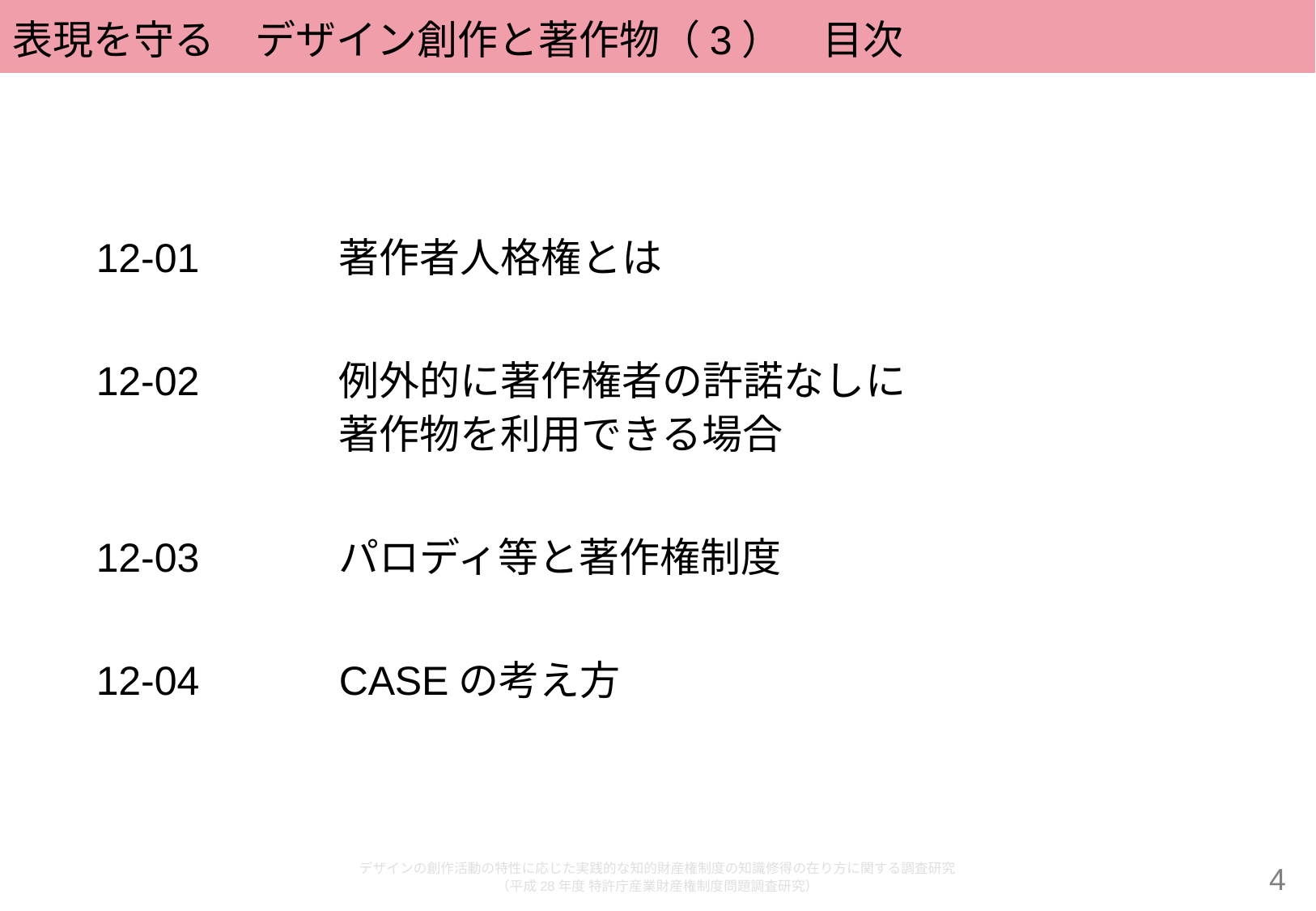

# 表現を守る　デザイン創作と著作物（3）　目次
12-01		著作者人格権とは

12-02		例外的に著作権者の許諾なしに
		著作物を利用できる場合

12-03		パロディ等と著作権制度

12-04		CASEの考え方
デザインの創作活動の特性に応じた実践的な知的財産権制度の知識修得の在り方に関する調査研究
（平成28年度 特許庁産業財産権制度問題調査研究）
4